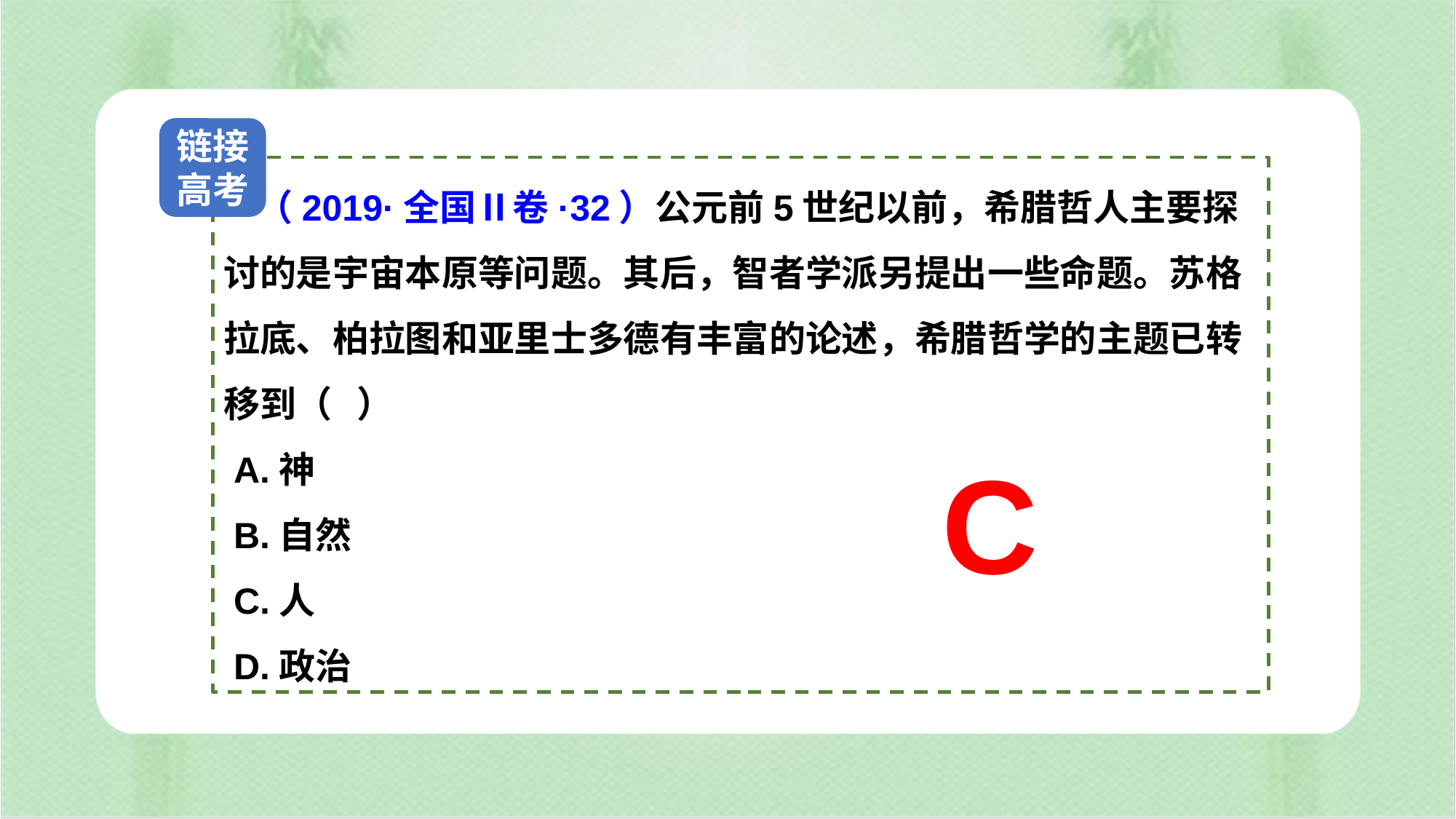

链接高考
   （2019·全国Ⅱ卷·32）公元前5世纪以前，希腊哲人主要探讨的是宇宙本原等问题。其后，智者学派另提出一些命题。苏格拉底、柏拉图和亚里士多德有丰富的论述，希腊哲学的主题已转移到（   ）
 A.神
 B.自然
 C.人
 D.政治
C